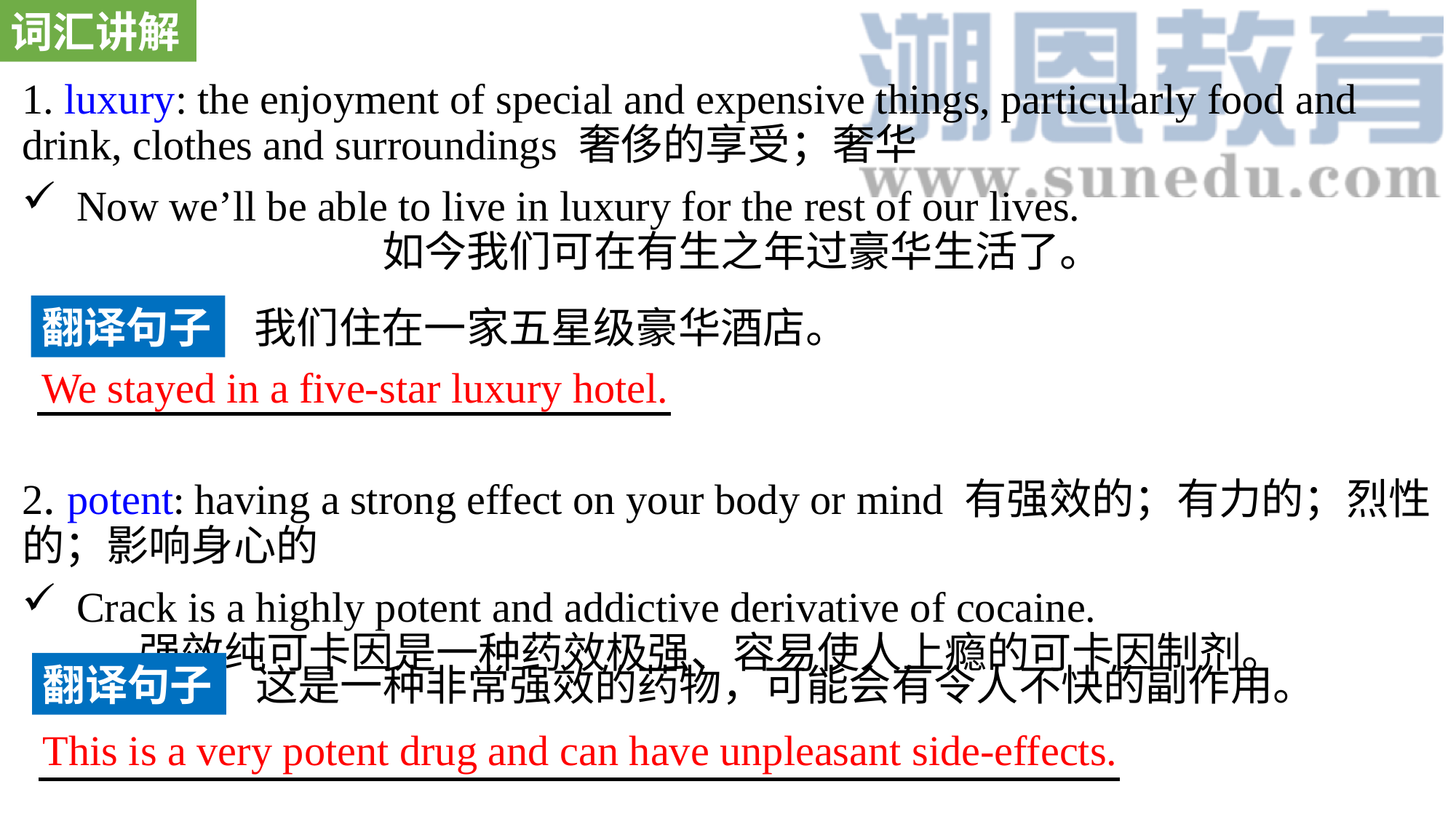

词汇讲解
1. luxury: the enjoyment of special and expensive things, particularly food and drink, clothes and surroundings 奢侈的享受；奢华
Now we’ll be able to live in luxury for the rest of our lives.                                                               如今我们可在有生之年过豪华生活了。

2. potent: having a strong effect on your body or mind 有强效的；有力的；烈性的；影响身心的
Crack is a highly potent and addictive derivative of cocaine.                                      强效纯可卡因是一种药效极强、容易使人上瘾的可卡因制剂。
翻译句子
我们住在一家五星级豪华酒店。
We stayed in a five-star luxury hotel.
翻译句子
这是一种非常强效的药物，可能会有令人不快的副作用。
This is a very potent drug and can have unpleasant side-effects.